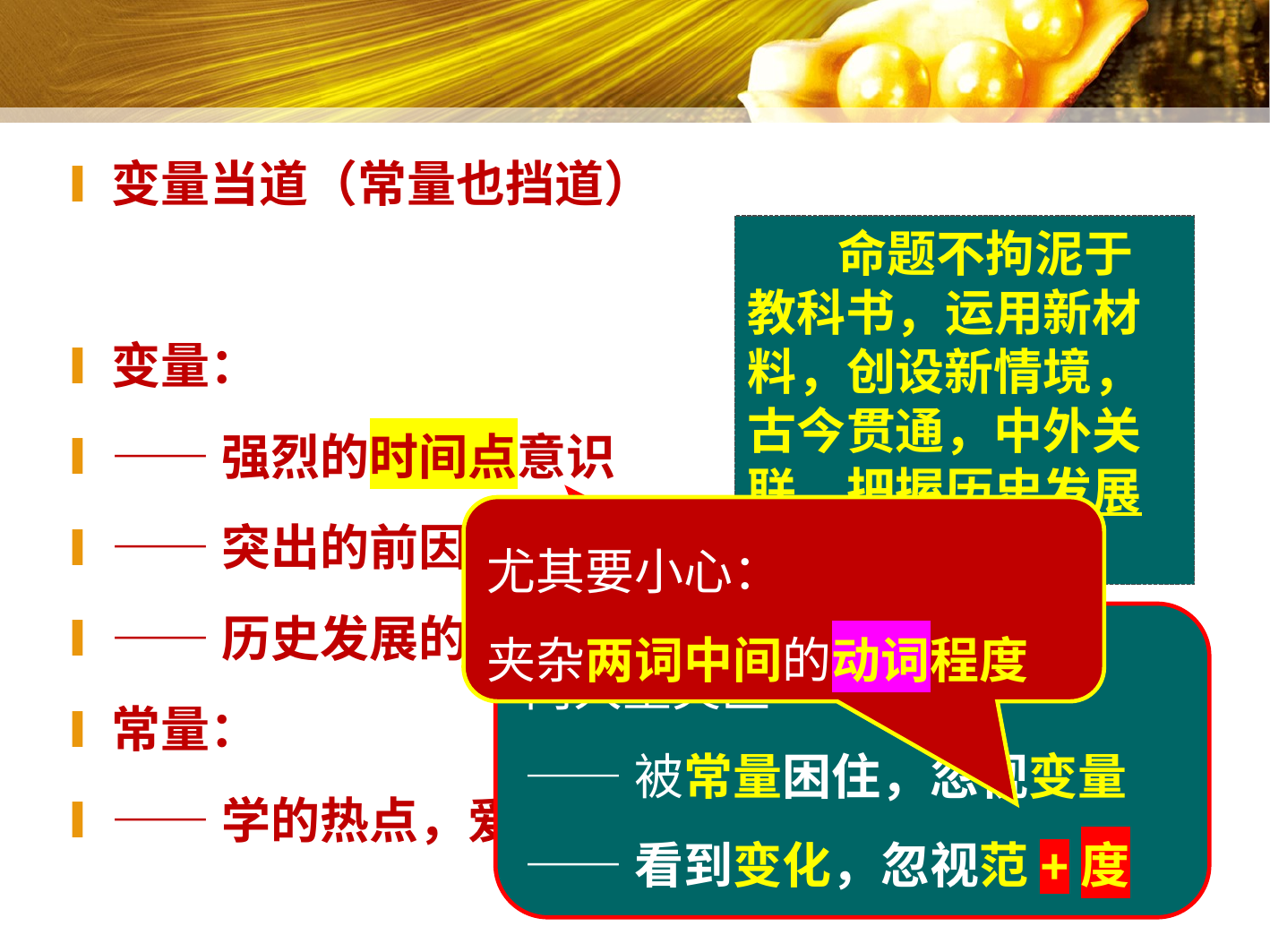

变量当道（常量也挡道）

变量：
——强烈的时间点意识
——突出的前因后果
——历史发展的重要节点
常量：
——学的热点，爱的本质
       命题不拘泥于教科书，运用新材料，创设新情境，古今贯通，中外关联，把握历史发展的基本脉络。
尤其要小心：
夹杂两词中间的动词程度
两大重灾区
——被常量困住，忽视变量
——看到变化，忽视范+度